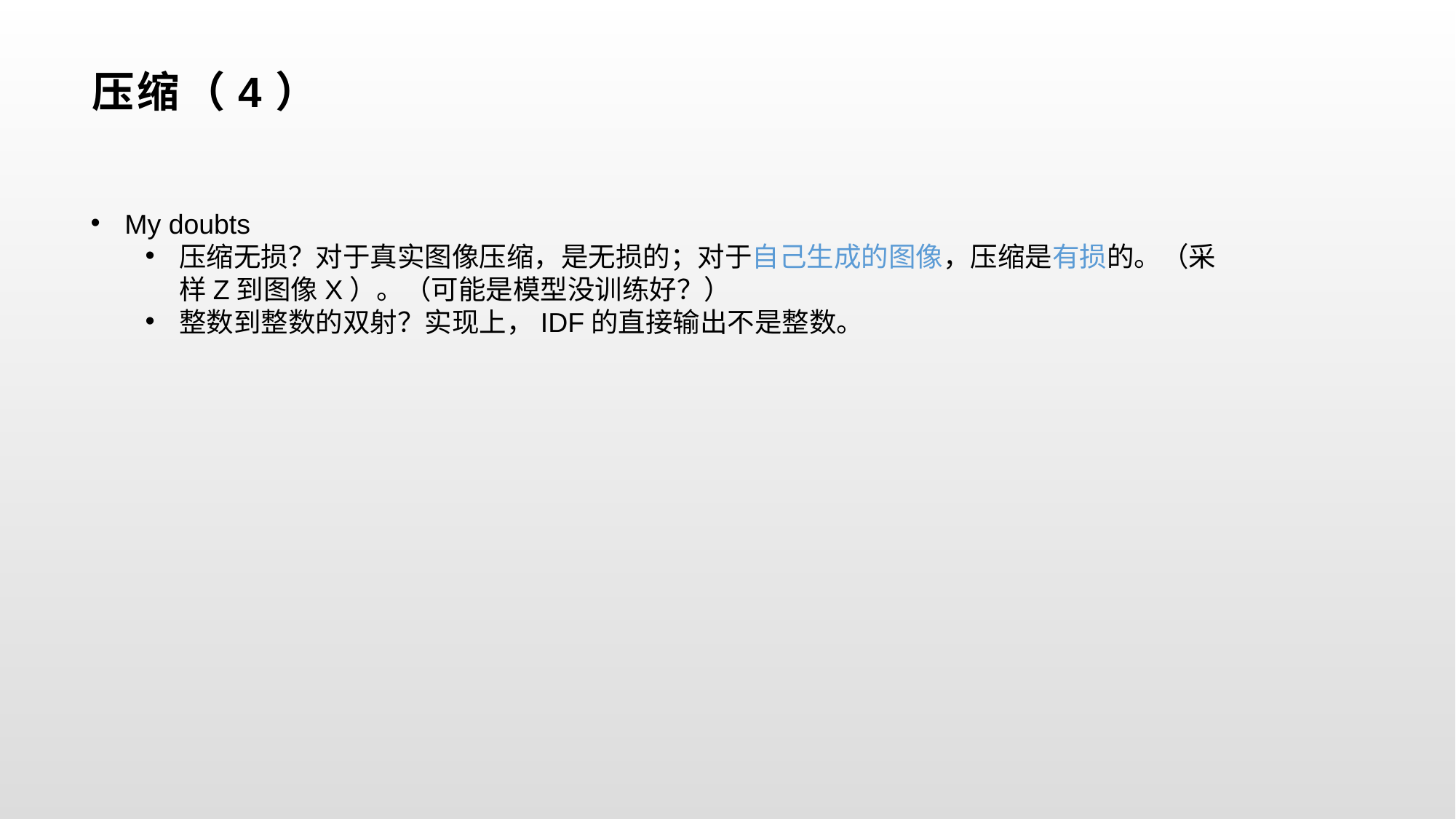

# 压缩（4）

My doubts
压缩无损？对于真实图像压缩，是无损的；对于自己生成的图像，压缩是有损的。（采样Z到图像X）。（可能是模型没训练好？）
整数到整数的双射？实现上，IDF的直接输出不是整数。